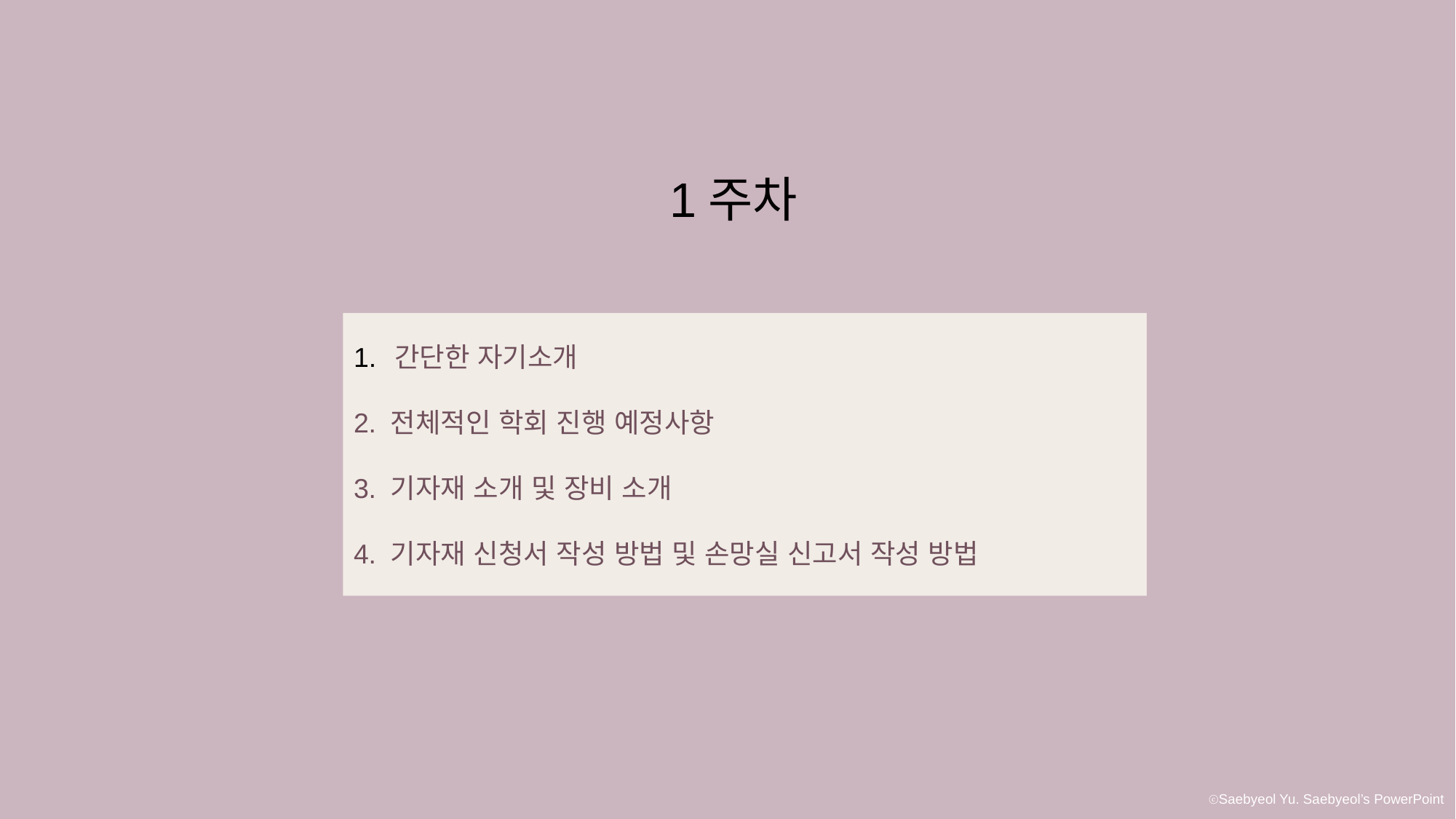

1주차
간단한 자기소개

2. 전체적인 학회 진행 예정사항

3. 기자재 소개 및 장비 소개

4. 기자재 신청서 작성 방법 및 손망실 신고서 작성 방법